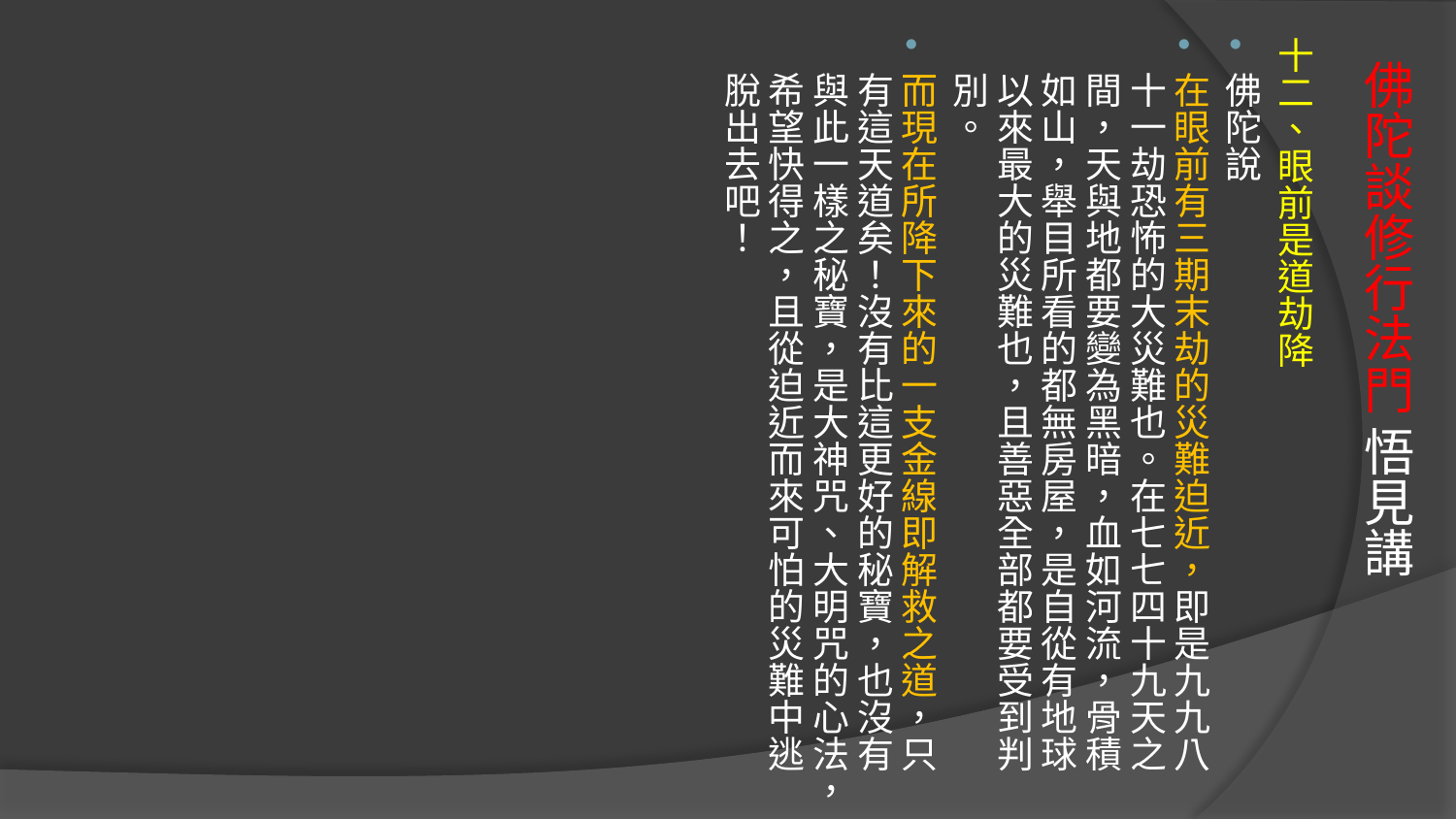

十二、眼前是道劫降
佛陀說
在眼前有三期末劫的災難迫近，即是九九八十一劫恐怖的大災難也。在七七四十九天之間，天與地都要變為黑暗，血如河流，骨積如山，舉目所看的都無房屋，是自從有地球以來最大的災難也，且善惡全部都要受到判別。
而現在所降下來的一支金線即解救之道，只有這天道矣！沒有比這更好的秘寶，也沒有與此一樣之秘寶，是大神咒、大明咒的心法，希望快得之，且從迫近而來可怕的災難中逃脫出去吧！

# 佛陀談修行法門 悟見講